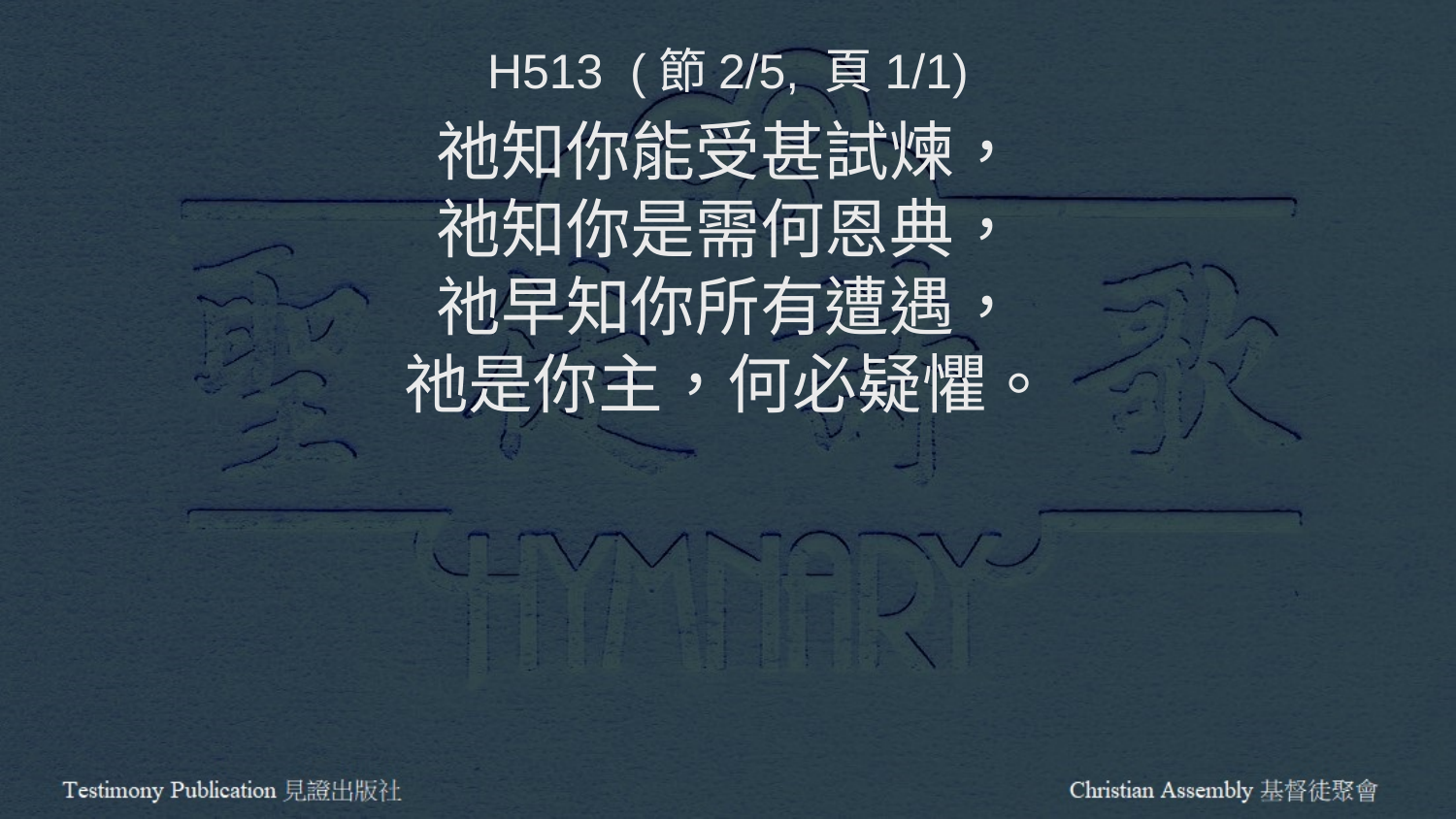

H513  (節2/5, 頁1/1)
祂知你能受甚試煉，
祂知你是需何恩典，
祂早知你所有遭遇，
祂是你主，何必疑懼。